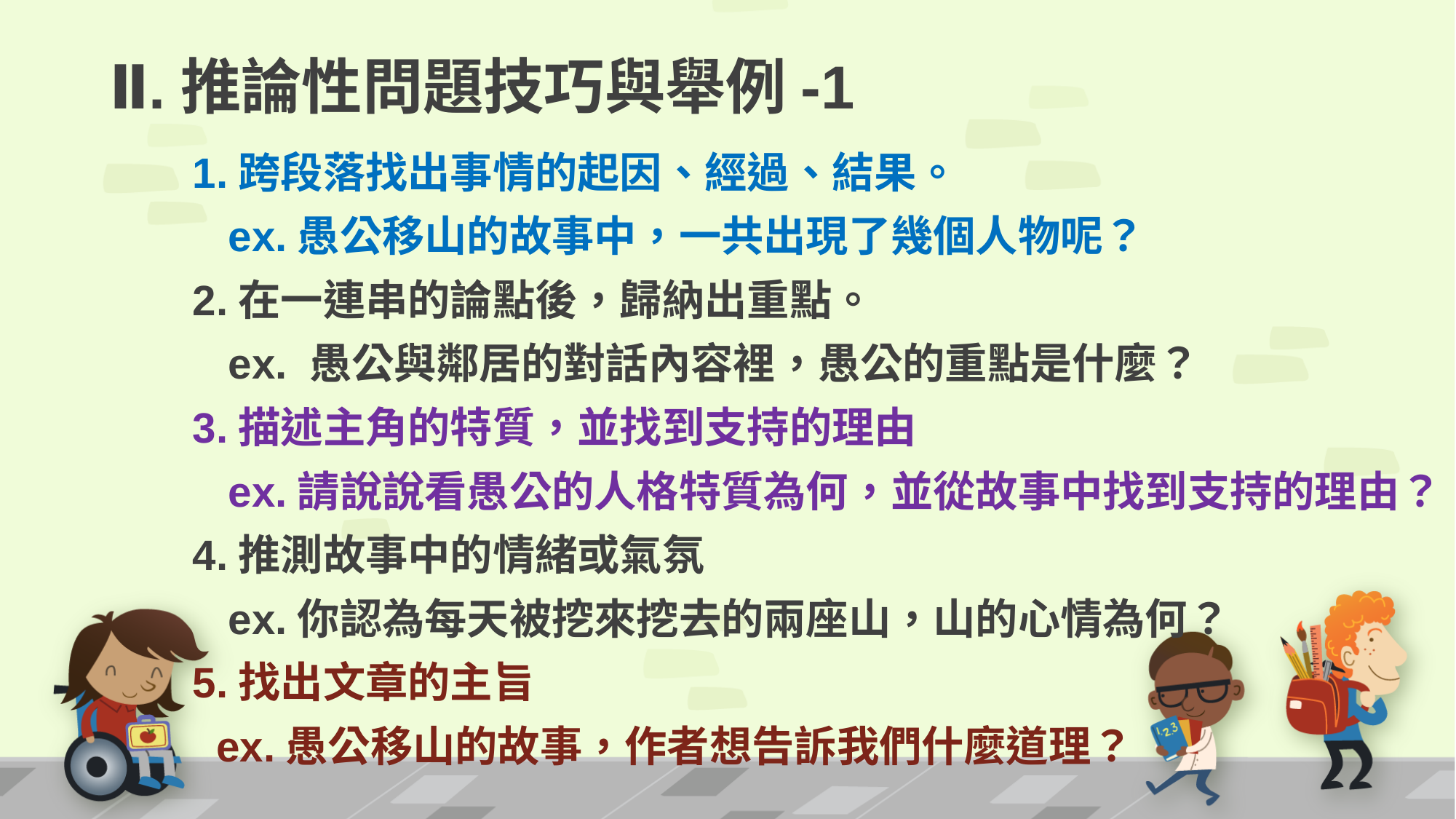

# Ⅱ.推論性問題技巧與舉例-1
1.跨段落找出事情的起因、經過、結果。
   ex.愚公移山的故事中，一共出現了幾個人物呢？
2.在一連串的論點後，歸納出重點。
   ex. 愚公與鄰居的對話內容裡，愚公的重點是什麼？
3.描述主角的特質，並找到支持的理由
   ex.請說說看愚公的人格特質為何，並從故事中找到支持的理由？
4.推測故事中的情緒或氣氛
   ex.你認為每天被挖來挖去的兩座山，山的心情為何？
5.找出文章的主旨
  ex.愚公移山的故事，作者想告訴我們什麼道理？